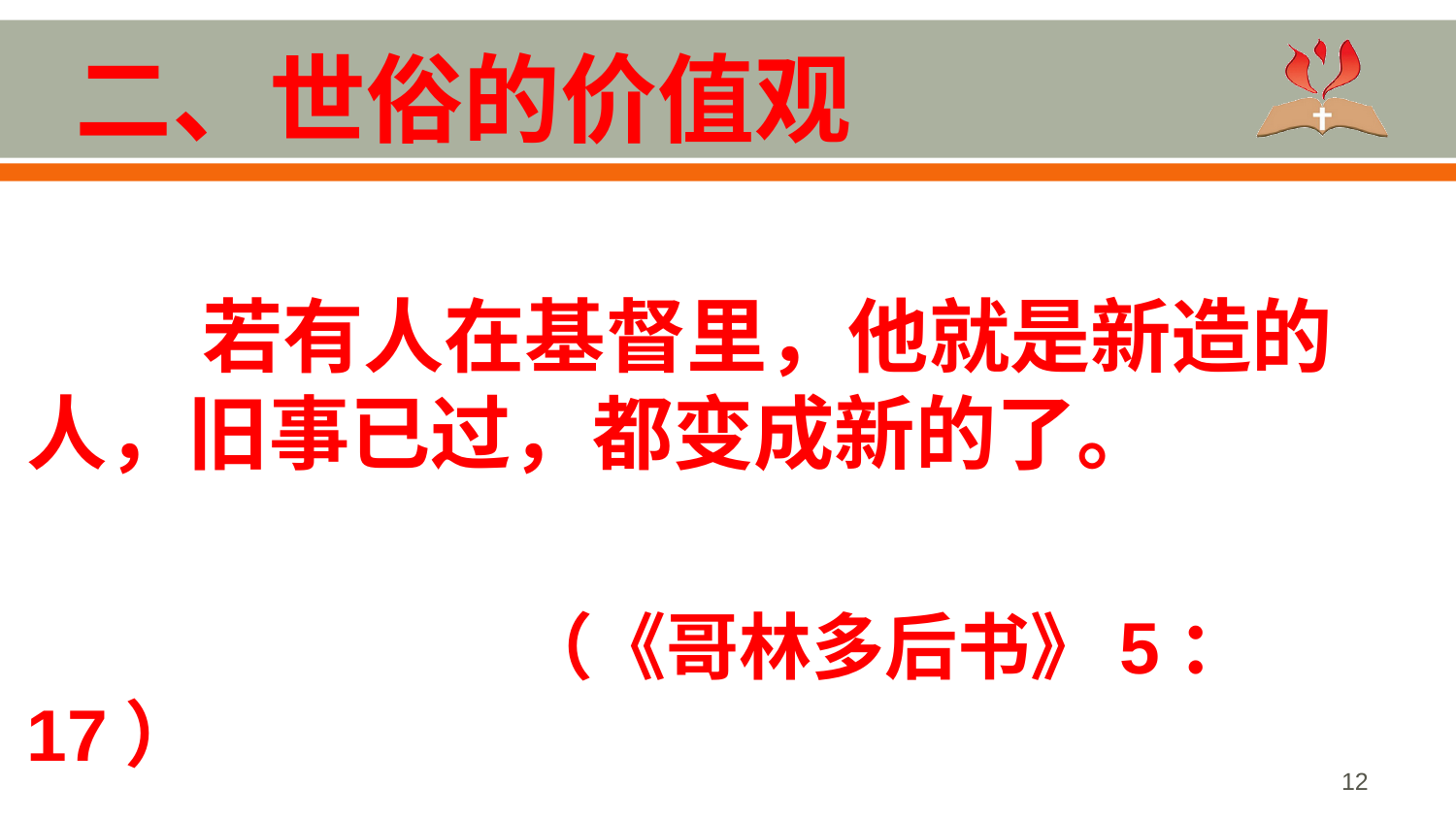

# 二、世俗的价值观

     若有人在基督里，他就是新造的人，旧事已过，都变成新的了。
                         （《哥林多后书》5：17）

12